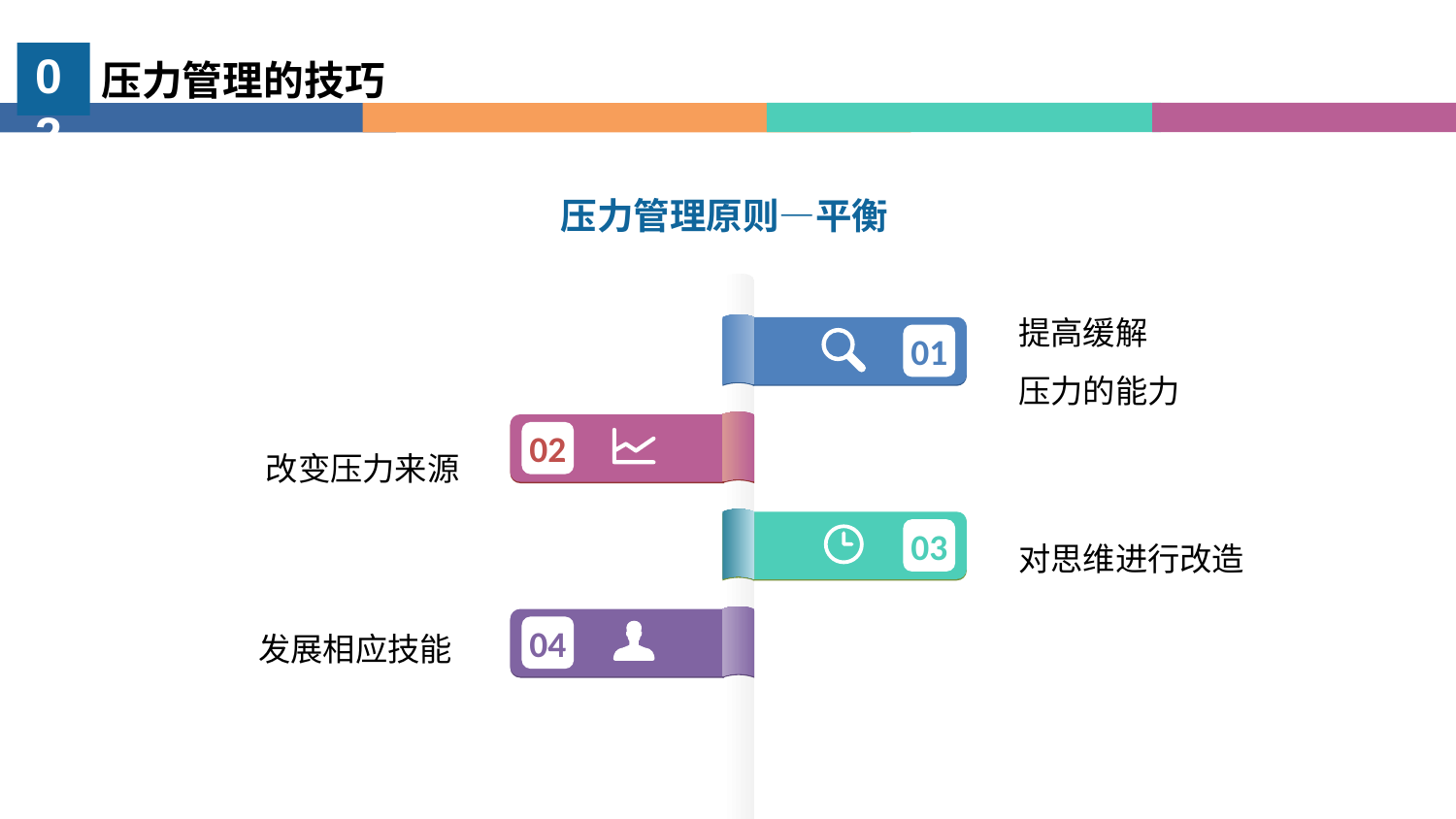

02

压力管理的技巧
压力管理原则—平衡

01

02

03

04

提高缓解
压力的能力
改变压力来源
对思维进行改造
发展相应技能